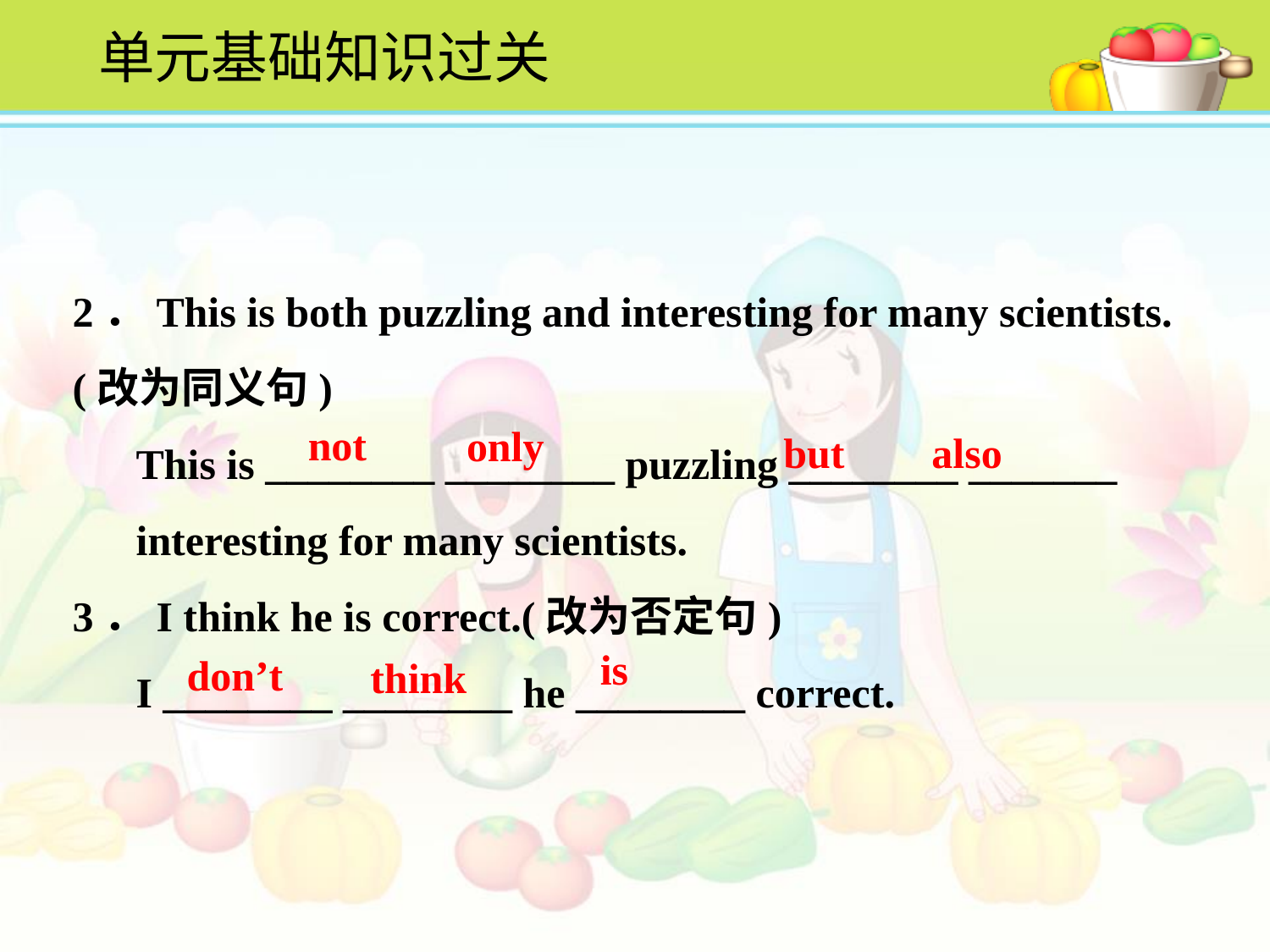

单元基础知识过关
2．This is both puzzling and interesting for many scientists. (改为同义句)
      This is ________ ________ puzzling ________ _______
      interesting for many scientists.
3．I think he is correct.(改为否定句)
      I ________ ________ he ________ correct.
not
only
but
also

is
don’t
think